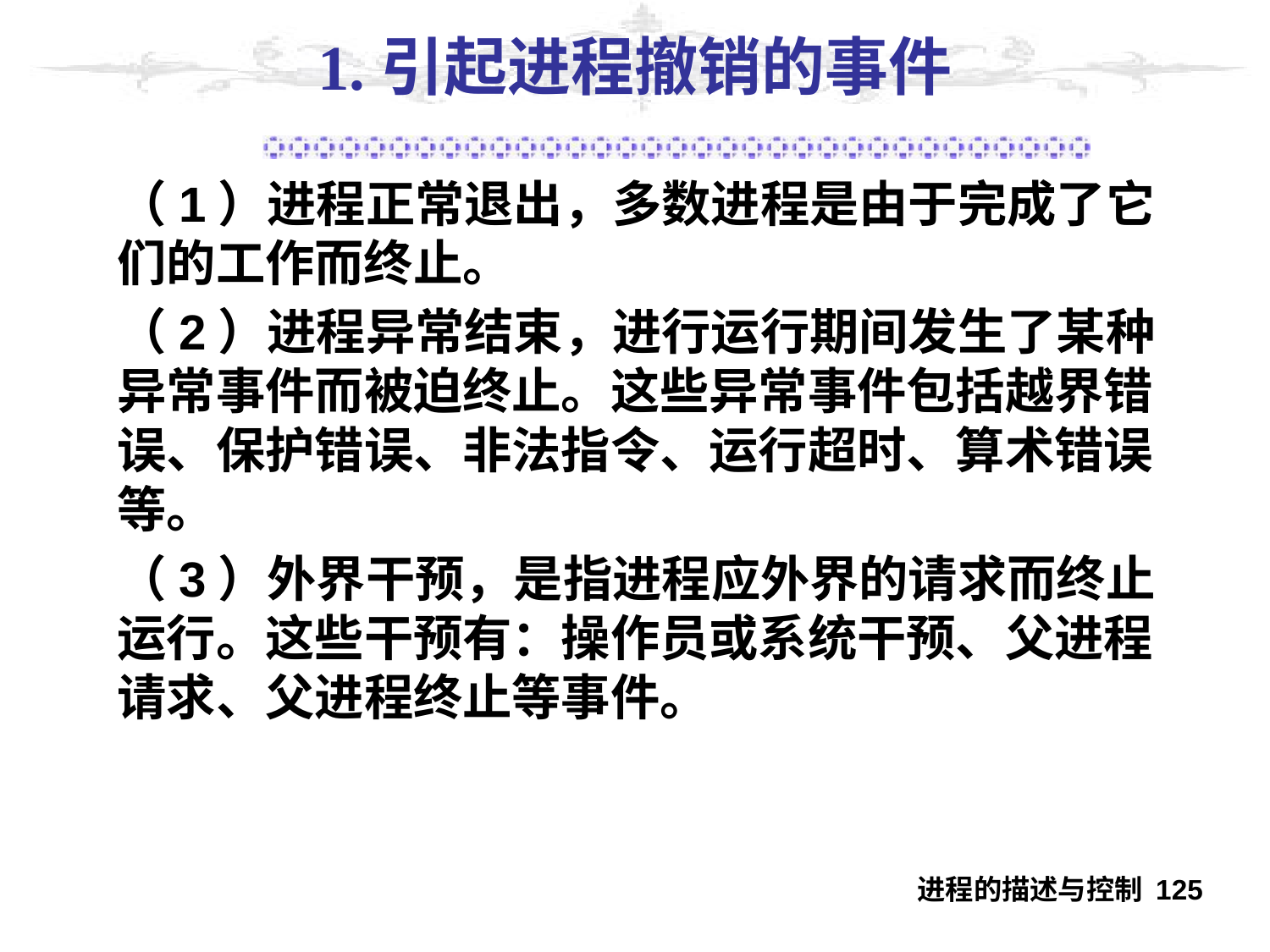

# 1.引起进程撤销的事件
（1）进程正常退出，多数进程是由于完成了它们的工作而终止。
（2）进程异常结束，进行运行期间发生了某种异常事件而被迫终止。这些异常事件包括越界错误、保护错误、非法指令、运行超时、算术错误等。
（3）外界干预，是指进程应外界的请求而终止运行。这些干预有：操作员或系统干预、父进程请求、父进程终止等事件。